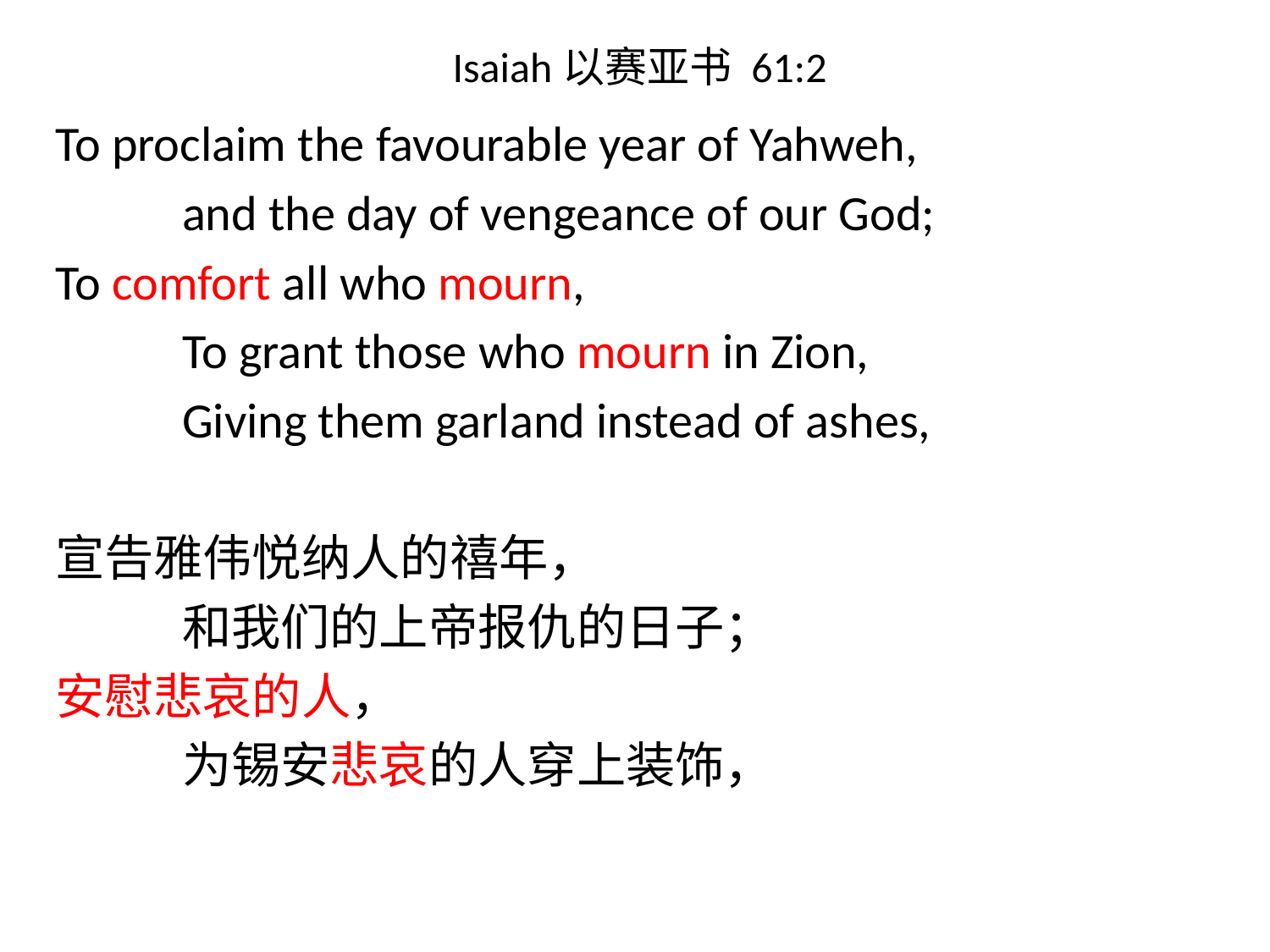

# Isaiah以赛亚书 61:2
To proclaim the favourable year of Yahweh,
	and the day of vengeance of our God;
To comfort all who mourn,
	To grant those who mourn in Zion,
	Giving them garland instead of ashes,

宣告雅伟悦纳人的禧年，
	和我们的上帝报仇的日子；
安慰悲哀的人，
	为锡安悲哀的人穿上装饰，